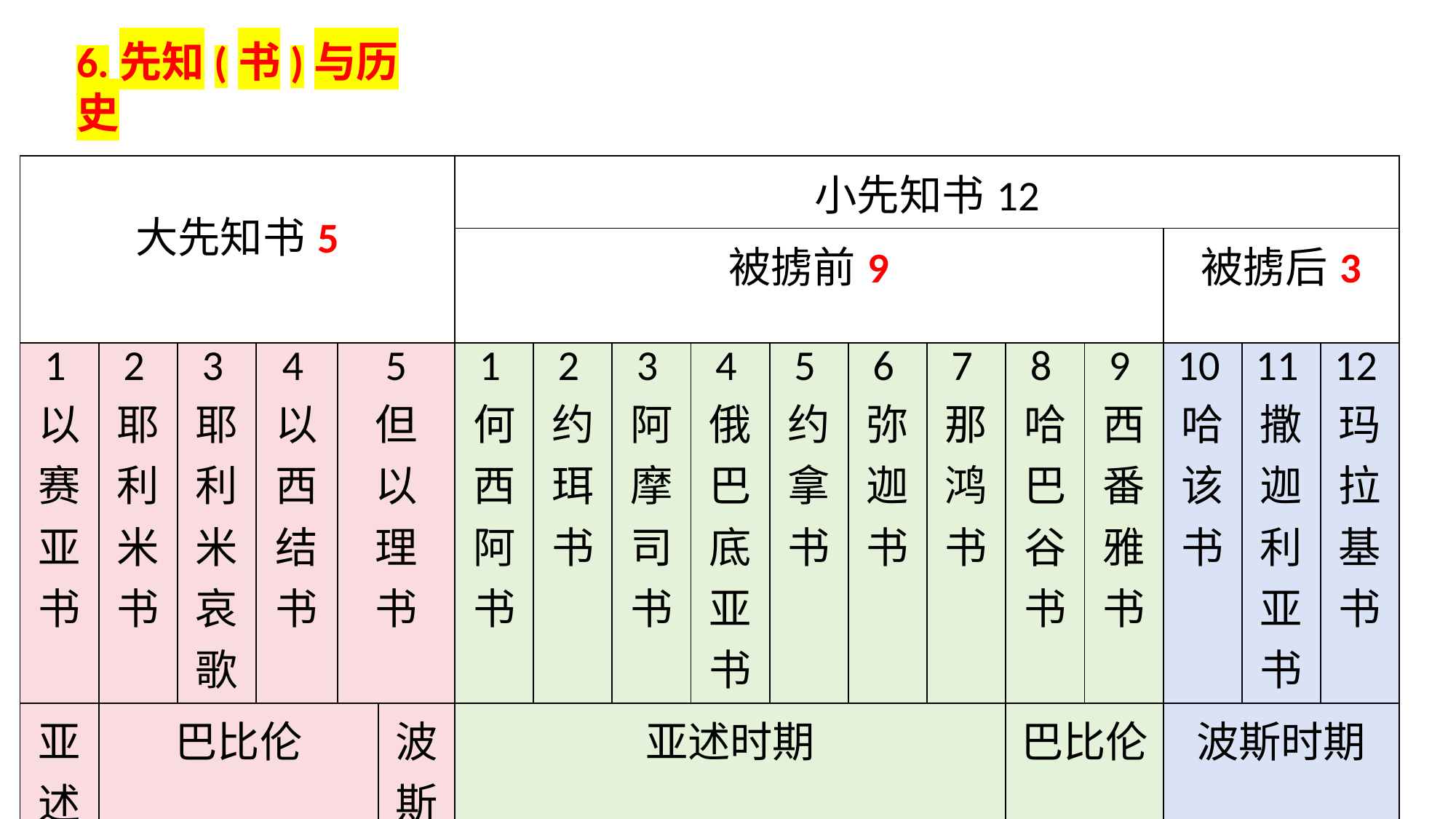

6.先知(书)与历史
| 大先知书5 |  |  |  |  |  | 小先知书12 |  |  |  |  |  |  |  |  |  |  |  |
| --- | --- | --- | --- | --- | --- | --- | --- | --- | --- | --- | --- | --- | --- | --- | --- | --- | --- |
|  |  |  |  |  |  | 被掳前9 |  |  |  |  |  |  |  |  | 被掳后3 |  |  |
| 1以赛亚书 | 2耶利米书 | 3耶利米哀歌 | 4以西结书 | 5 但 以 理 书 |  | 1何西阿书 | 2约珥书 | 3阿摩司书 | 4俄巴底亚书 | 5约拿书 | 6弥迦书 | 7那鸿书 | 8哈巴谷书 | 9西番雅书 | 10哈该书 | 11撒迦利亚书 | 12玛拉基书 |
| 亚述 | 巴比伦 |  |  |  | 波斯 | 亚述时期 |  |  |  |  |  |  | 巴比伦 |  | 波斯时期 |  |  |